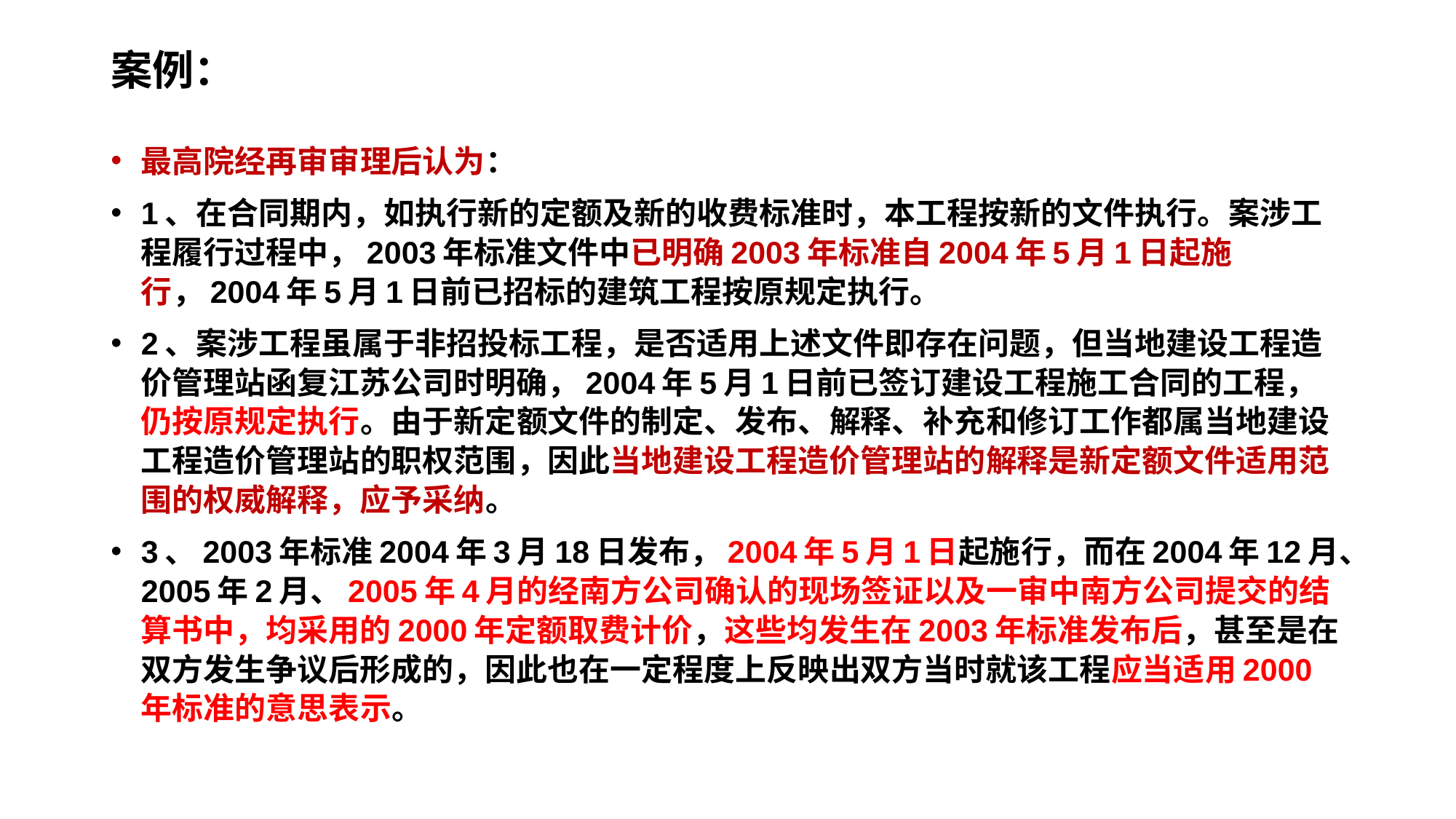

# 案例：
最高院经再审审理后认为：
1、在合同期内，如执行新的定额及新的收费标准时，本工程按新的文件执行。案涉工程履行过程中，2003年标准文件中已明确2003年标准自2004年5月1日起施行，2004年5月1日前已招标的建筑工程按原规定执行。
2、案涉工程虽属于非招投标工程，是否适用上述文件即存在问题，但当地建设工程造价管理站函复江苏公司时明确，2004年5月1日前已签订建设工程施工合同的工程，仍按原规定执行。由于新定额文件的制定、发布、解释、补充和修订工作都属当地建设工程造价管理站的职权范围，因此当地建设工程造价管理站的解释是新定额文件适用范围的权威解释，应予采纳。
3、2003年标准2004年3月18日发布，2004年5月1日起施行，而在2004年12月、2005年2月、2005年4月的经南方公司确认的现场签证以及一审中南方公司提交的结算书中，均采用的2000年定额取费计价，这些均发生在2003年标准发布后，甚至是在双方发生争议后形成的，因此也在一定程度上反映出双方当时就该工程应当适用2000年标准的意思表示。